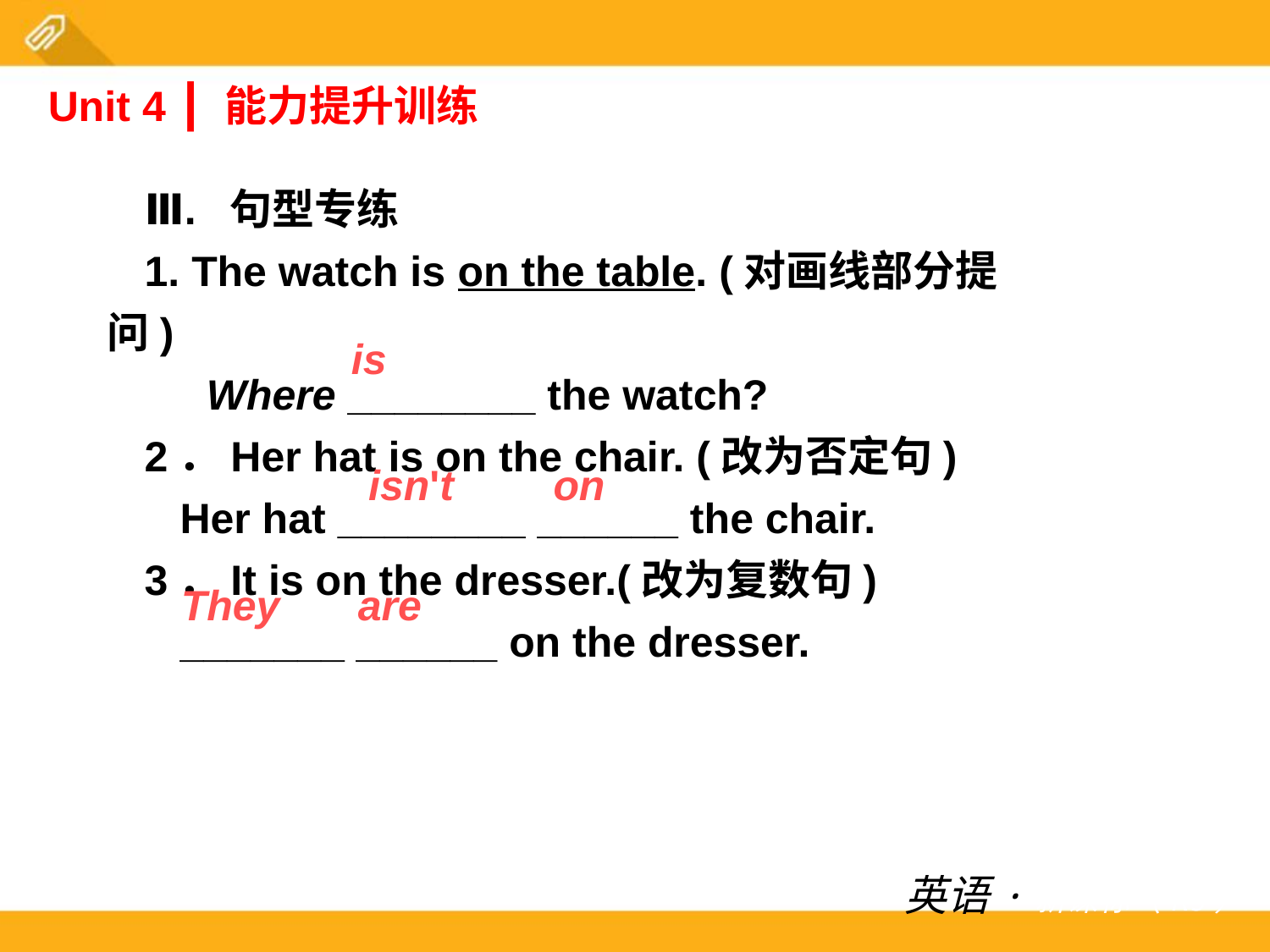

Unit 4 ┃ 能力提升训练
Ⅲ.  句型专练
1. The watch is on the table. (对画线部分提问)
　 Where ________ the watch?
2．Her hat is on the chair. (改为否定句)
   Her hat ________ ______ the chair.
3．It is on the dresser.(改为复数句)
   _______ ______ on the dresser.
is
isn't
on
They
are
英语·新课标（RJ）